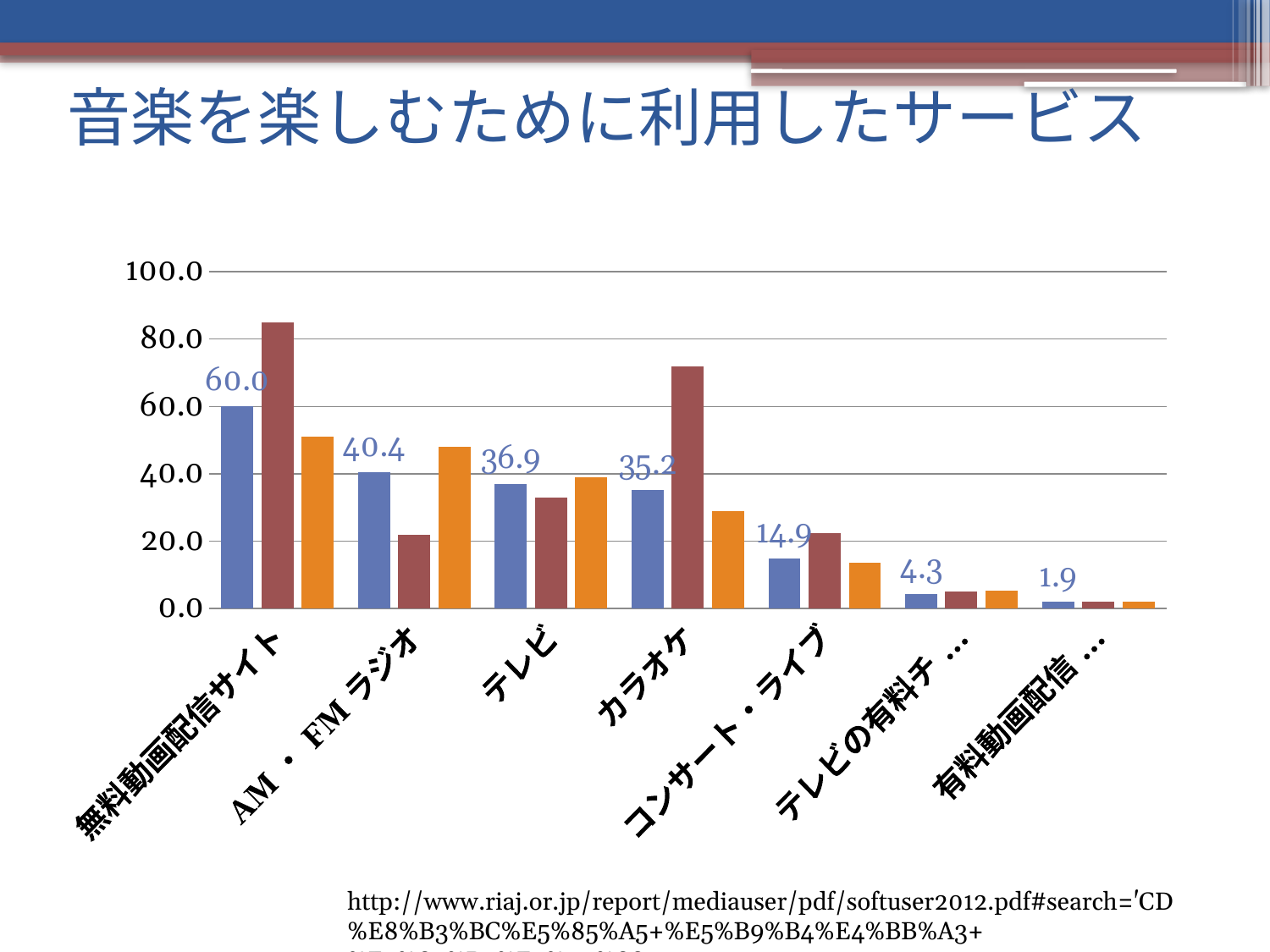

# 音楽を楽しむために利用したサービス

### Chart

| Category | 全体 | 大学・専門生 | ５０代 |
|---|---|---|---|
| 無料動画配信サイト | 60.0 | 85.0 | 51.0 |
| AM・FMラジオ | 40.4 | 22.0 | 48.0 |
| テレビ | 36.9 | 33.0 | 39.0 |
| カラオケ | 35.2 | 72.0 | 29.0 |
| コンサート・ライブ | 14.9 | 22.5 | 13.5 |
| テレビの有料チャンネル | 4.3 | 5.0 | 5.3 |
| 有料動画配信サービス | 1.9 | 1.9 | 1.9 |
http://www.riaj.or.jp/report/mediauser/pdf/softuser2012.pdf#search='CD%E8%B3%BC%E5%85%A5+%E5%B9%B4%E4%BB%A3+%E5%89%B2%E5%90%88